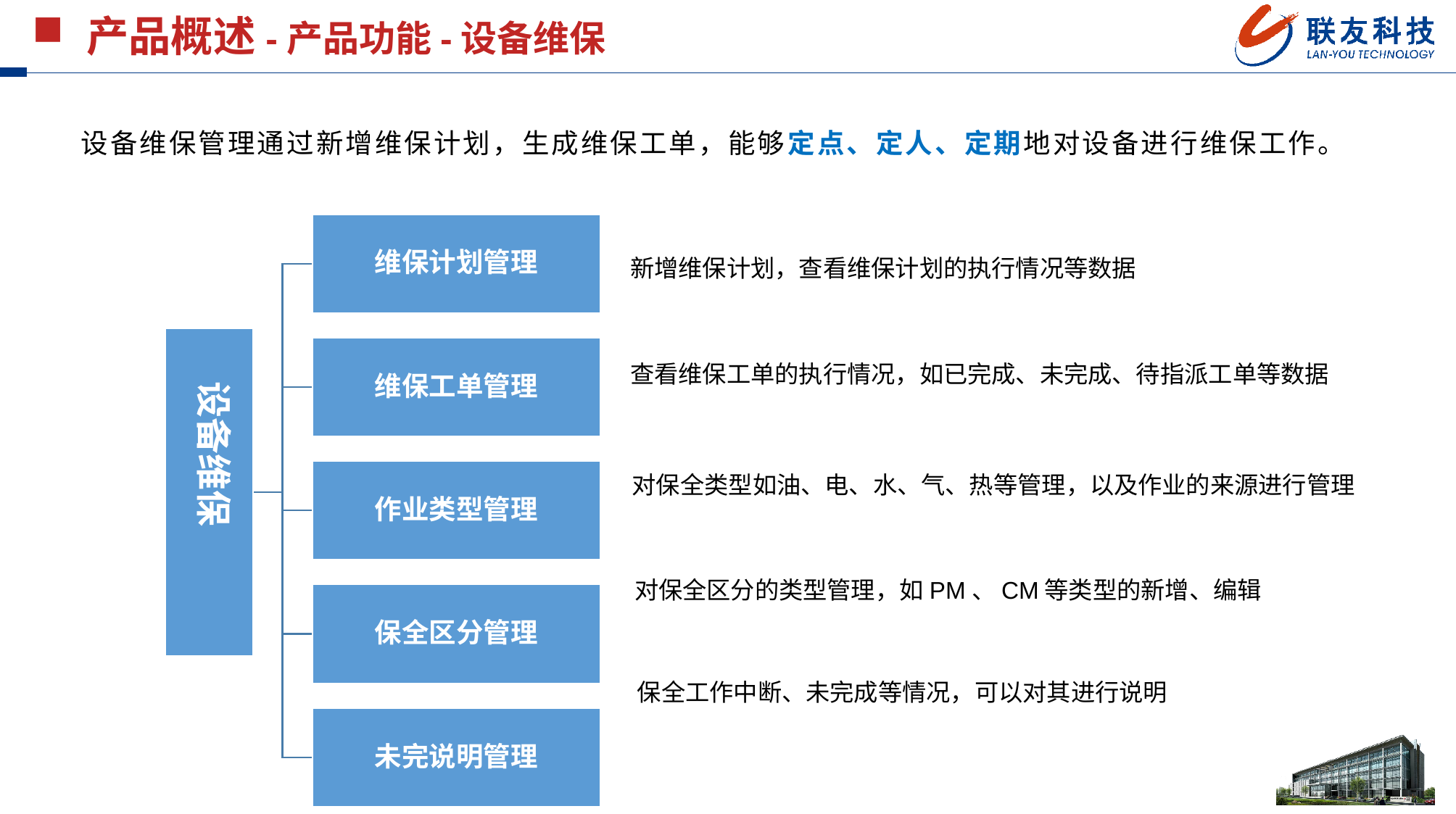

产品概述-产品功能-设备维保
设备维保管理通过新增维保计划，生成维保工单，能够定点、定人、定期地对设备进行维保工作。

维保计划管理
维保工单管理
作业类型管理
保全区分管理
未完说明管理
设备维保
新增维保计划，查看维保计划的执行情况等数据
查看维保工单的执行情况，如已完成、未完成、待指派工单等数据
对保全类型如油、电、水、气、热等管理，以及作业的来源进行管理
对保全区分的类型管理，如PM、CM等类型的新增、编辑
保全工作中断、未完成等情况，可以对其进行说明